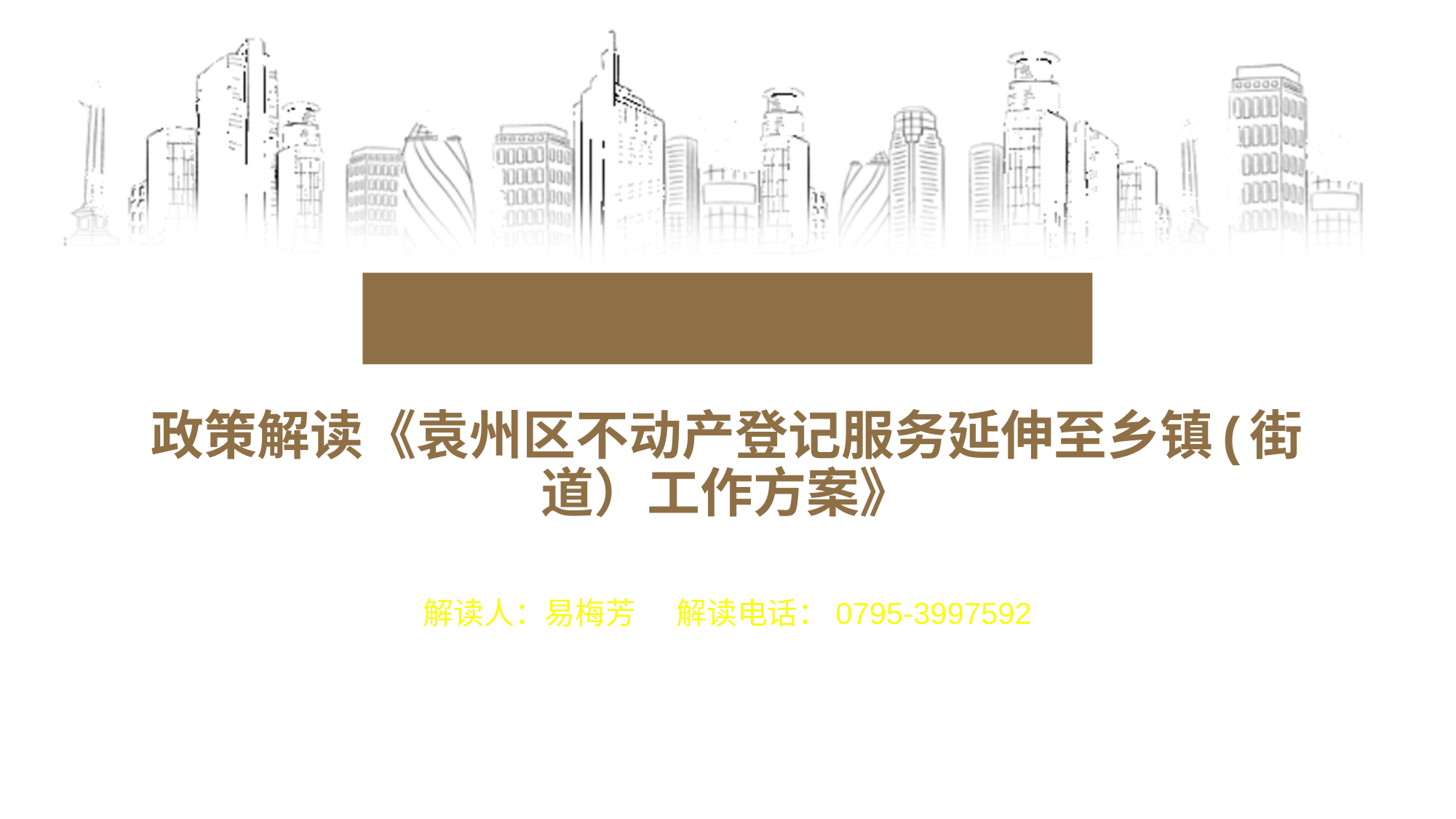

# 政策解读《袁州区不动产登记服务延伸至乡镇(街道）工作方案》

解读人：易梅芳      解读电话：0795-3997592